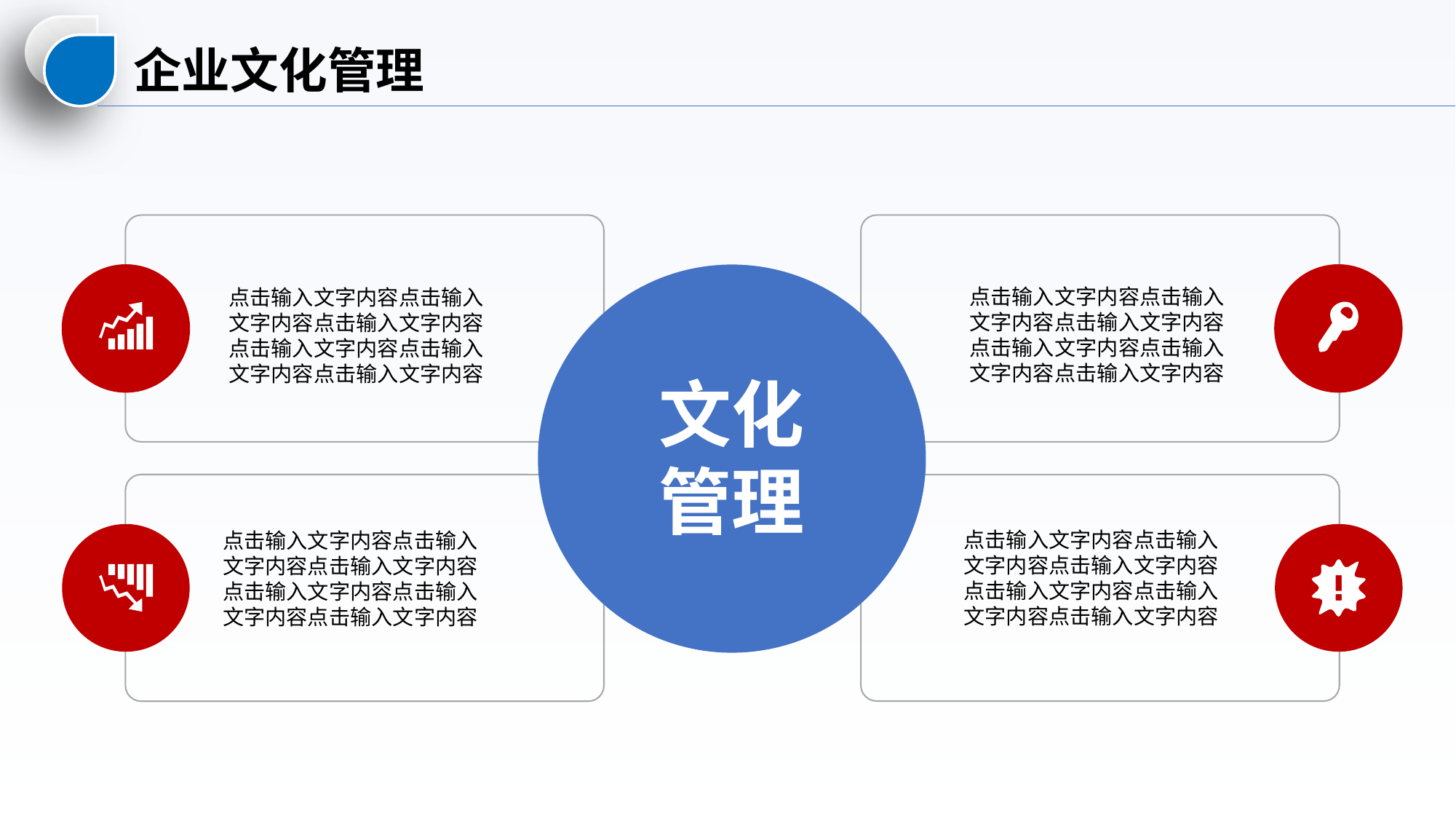

企业文化管理

点击输入文字内容点击输入文字内容点击输入文字内容点击输入文字内容点击输入文字内容点击输入文字内容
点击输入文字内容点击输入文字内容点击输入文字内容点击输入文字内容点击输入文字内容点击输入文字内容
文化管理

点击输入文字内容点击输入文字内容点击输入文字内容点击输入文字内容点击输入文字内容点击输入文字内容
点击输入文字内容点击输入文字内容点击输入文字内容点击输入文字内容点击输入文字内容点击输入文字内容